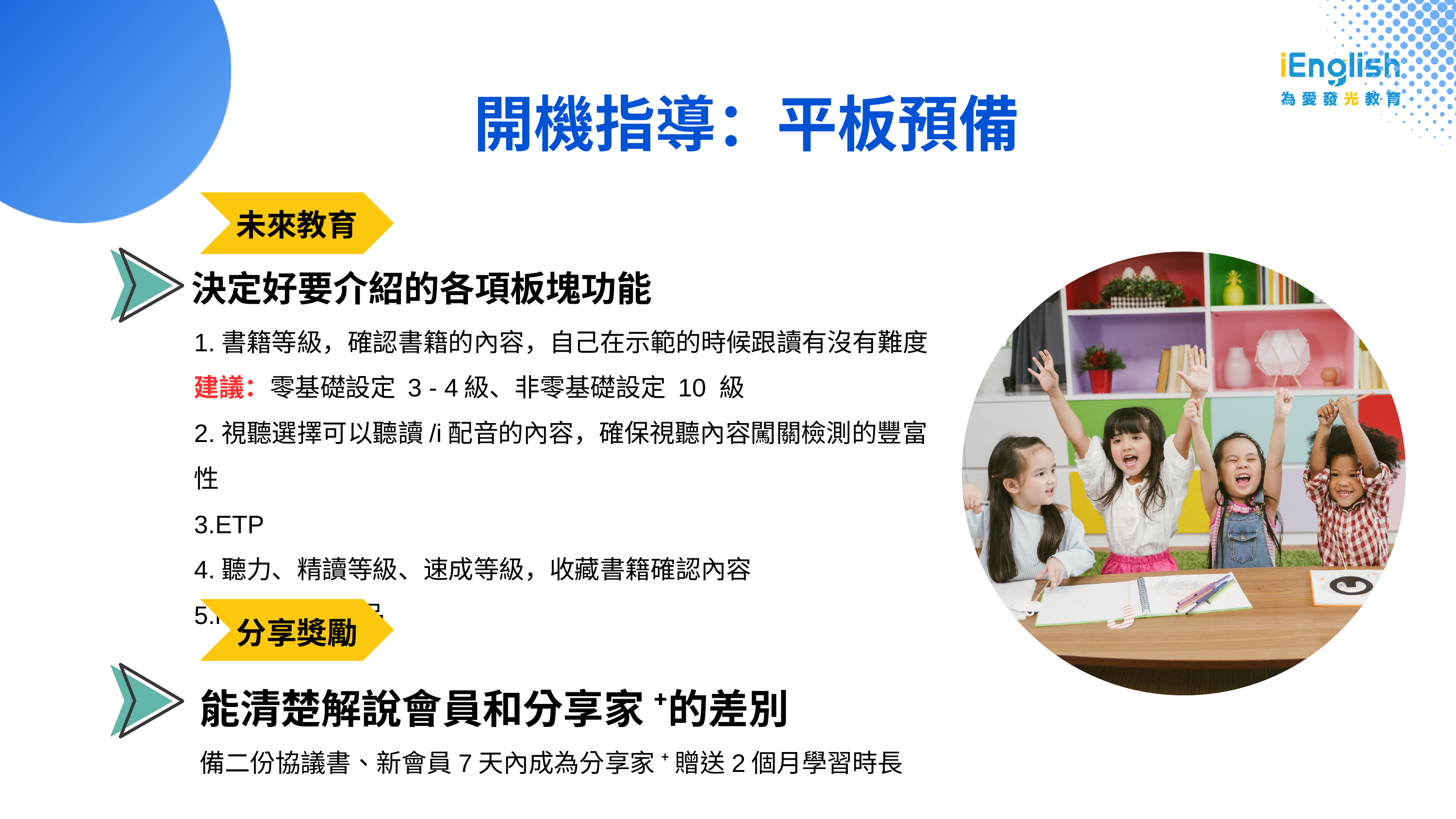

開機指導：平板預備

未來教育

決定好要介紹的各項板塊功能
1.書籍等級，確認書籍的內容，自己在示範的時候跟讀有沒有難度建議：零基礎設定 3 - 4級、非零基礎設定 10 級
2.視聽選擇可以聽讀/i配音的內容，確保視聽內容闖關檢測的豐富性
3.ETP
4.聽力、精讀等級、速成等級，收藏書籍確認內容
5.i 配音展示作品

分享獎勵
能清楚解說會員和分享家 ⁺的差別
備二份協議書、新會員7天內成為分享家 ⁺ 贈送2個月學習時長